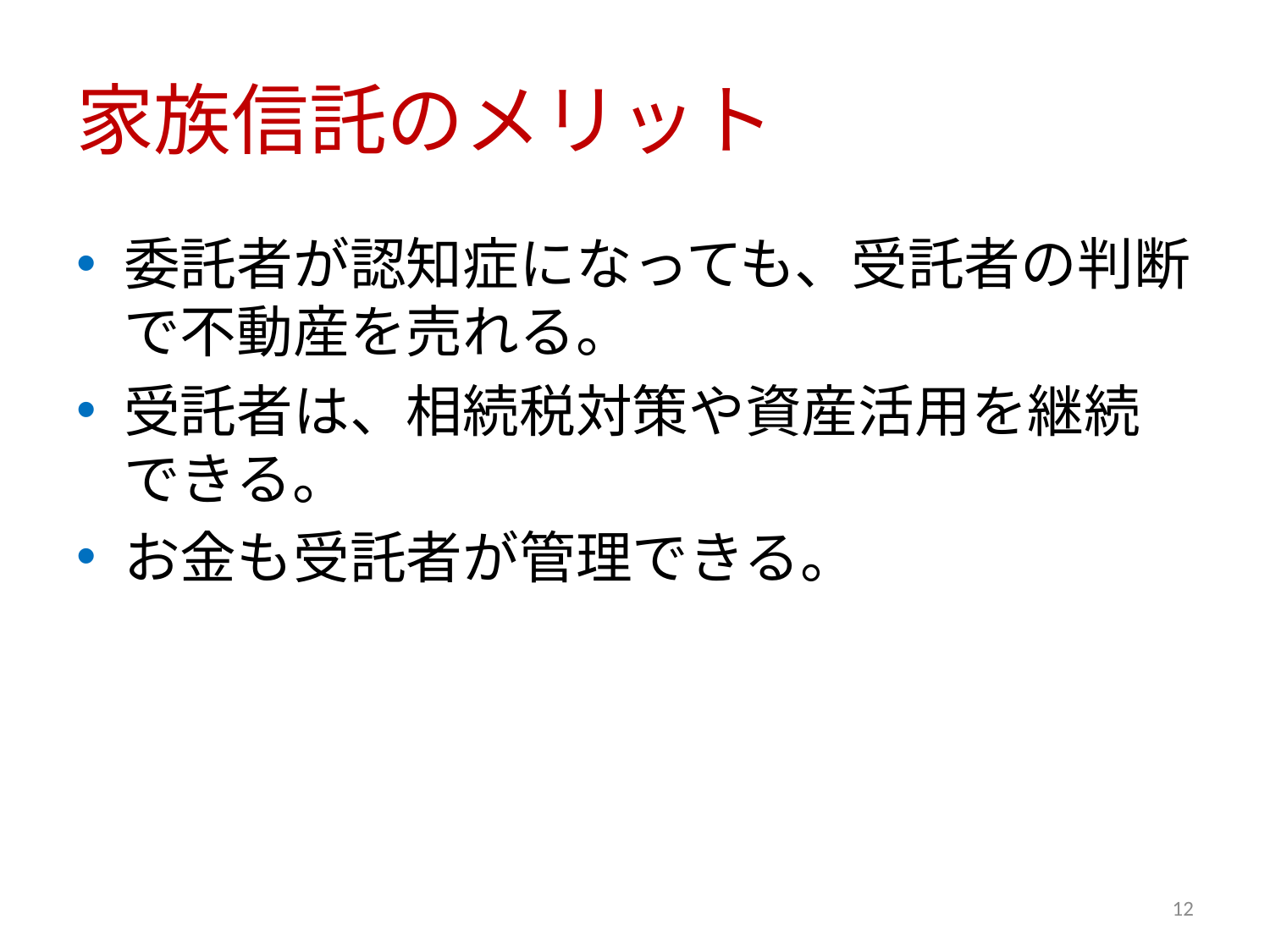

# 家族信託のメリット
委託者が認知症になっても、受託者の判断で不動産を売れる。
受託者は、相続税対策や資産活用を継続できる。
お金も受託者が管理できる。
12